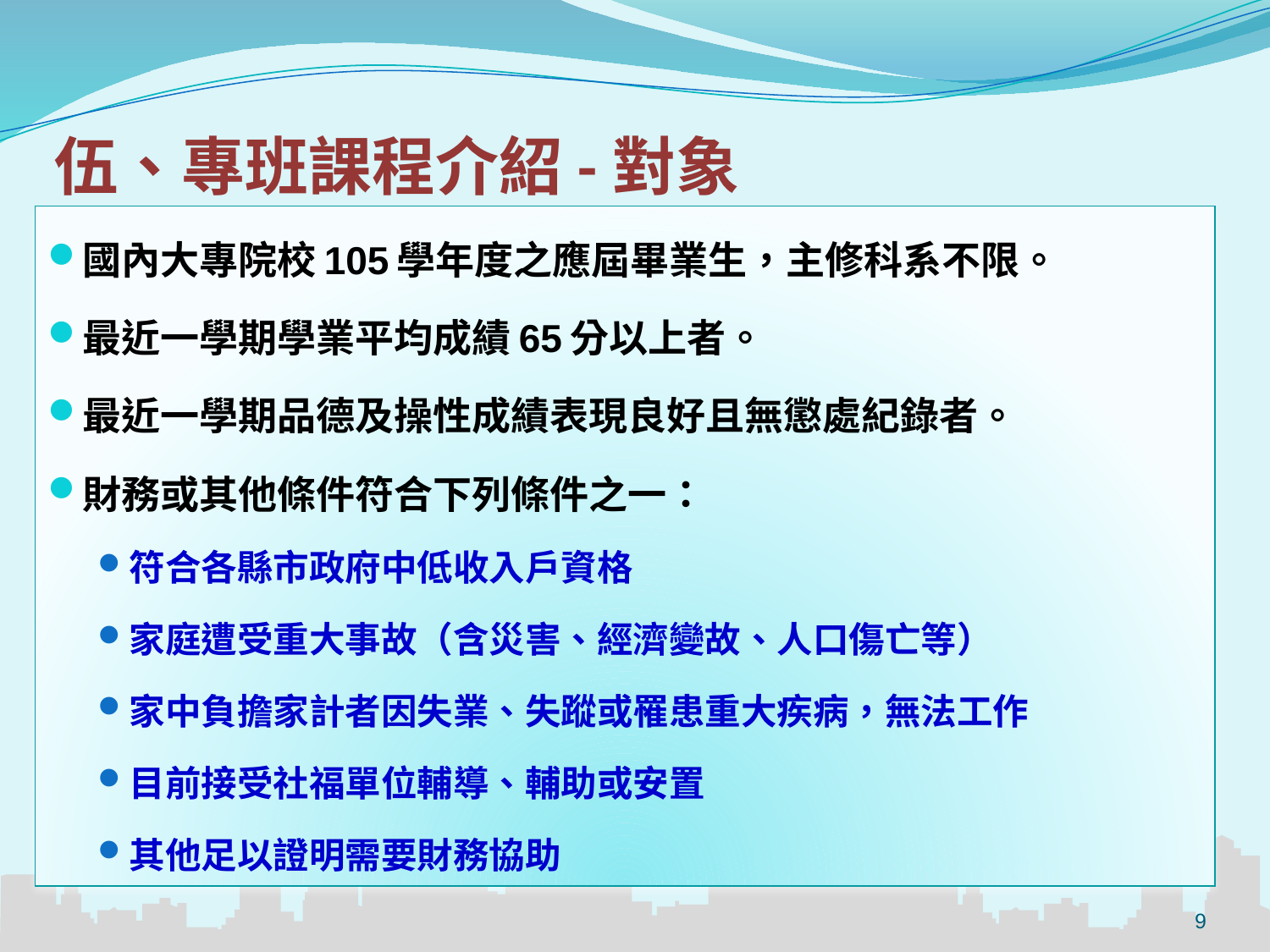

# 伍、專班課程介紹-對象
國內大專院校105學年度之應屆畢業生，主修科系不限。
最近一學期學業平均成績65分以上者。
最近一學期品德及操性成績表現良好且無懲處紀錄者。
財務或其他條件符合下列條件之一：
符合各縣市政府中低收入戶資格
家庭遭受重大事故（含災害、經濟變故、人口傷亡等）
家中負擔家計者因失業、失蹤或罹患重大疾病，無法工作
目前接受社福單位輔導、輔助或安置
其他足以證明需要財務協助
9